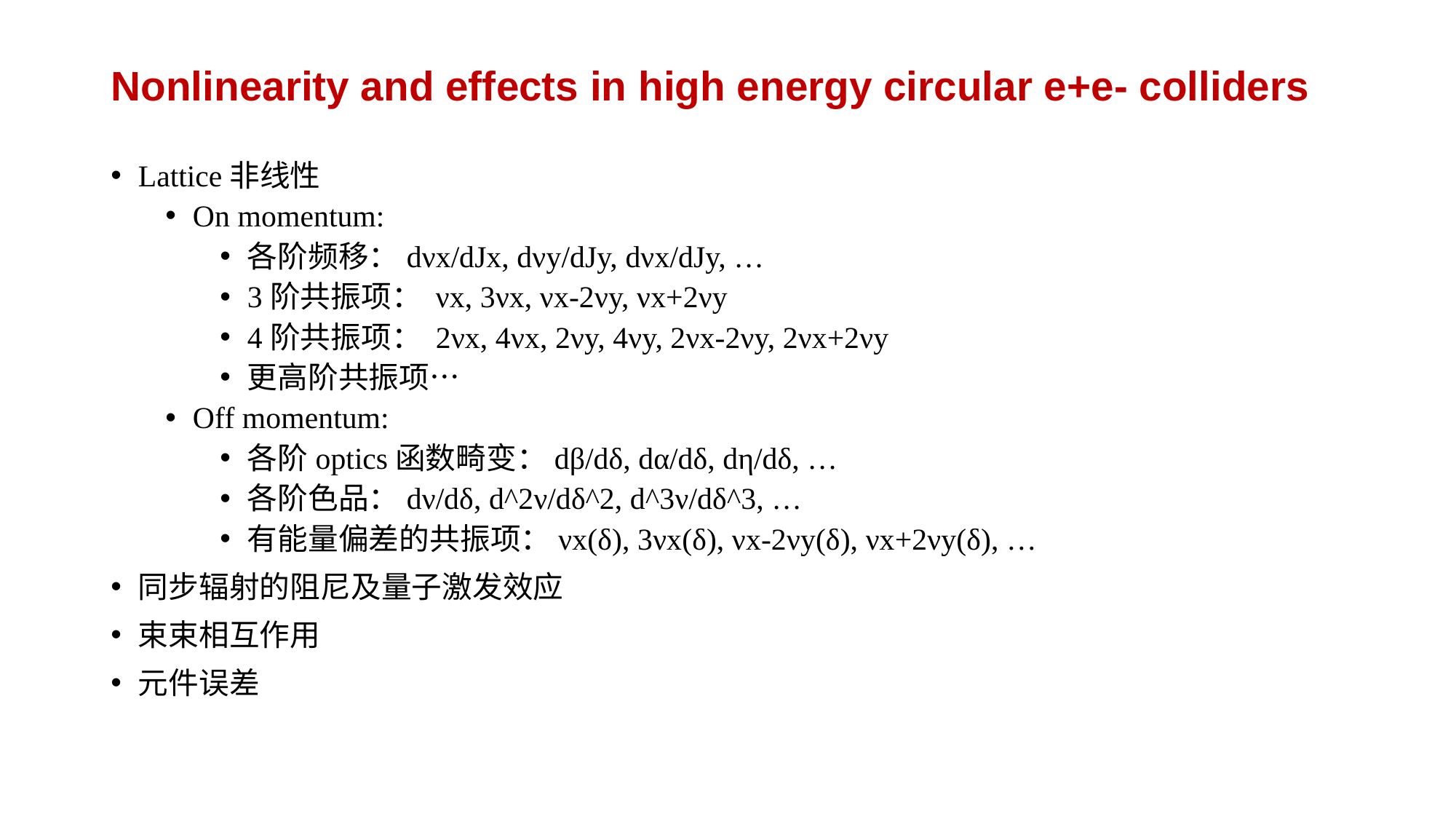

# Nonlinearity and effects in high energy circular e+e- colliders
Lattice非线性
On momentum:
各阶频移：dνx/dJx, dνy/dJy, dνx/dJy, …
3阶共振项： νx, 3νx, νx-2νy, νx+2νy
4阶共振项： 2νx, 4νx, 2νy, 4νy, 2νx-2νy, 2νx+2νy
更高阶共振项…
Off momentum:
各阶optics函数畸变：dβ/dδ, dα/dδ, dη/dδ, …
各阶色品：dν/dδ, d^2ν/dδ^2, d^3ν/dδ^3, …
有能量偏差的共振项：νx(δ), 3νx(δ), νx-2νy(δ), νx+2νy(δ), …
同步辐射的阻尼及量子激发效应
束束相互作用
元件误差